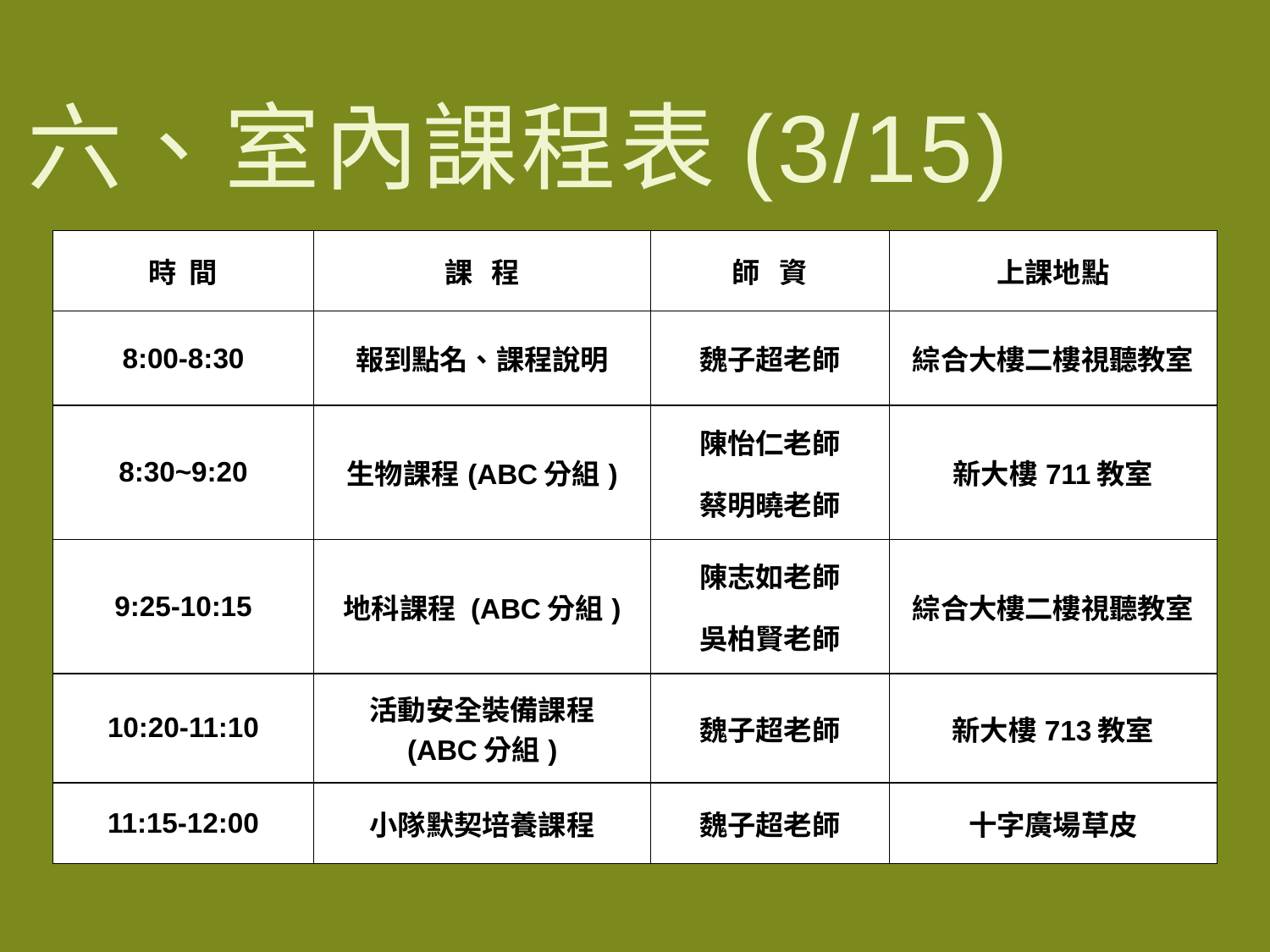

# 六、室內課程表(3/15)
| 時 間 | 課 程 | 師 資 | 上課地點 |
| --- | --- | --- | --- |
| 8:00-8:30 | 報到點名、課程說明 | 魏子超老師 | 綜合大樓二樓視聽教室 |
| 8:30~9:20 | 生物課程(ABC分組) | 陳怡仁老師 蔡明曉老師 | 新大樓711教室 |
| 9:25-10:15 | 地科課程 (ABC分組) | 陳志如老師 吳柏賢老師 | 綜合大樓二樓視聽教室 |
| 10:20-11:10 | 活動安全裝備課程 (ABC分組) | 魏子超老師 | 新大樓713教室 |
| 11:15-12:00 | 小隊默契培養課程 | 魏子超老師 | 十字廣場草皮 |